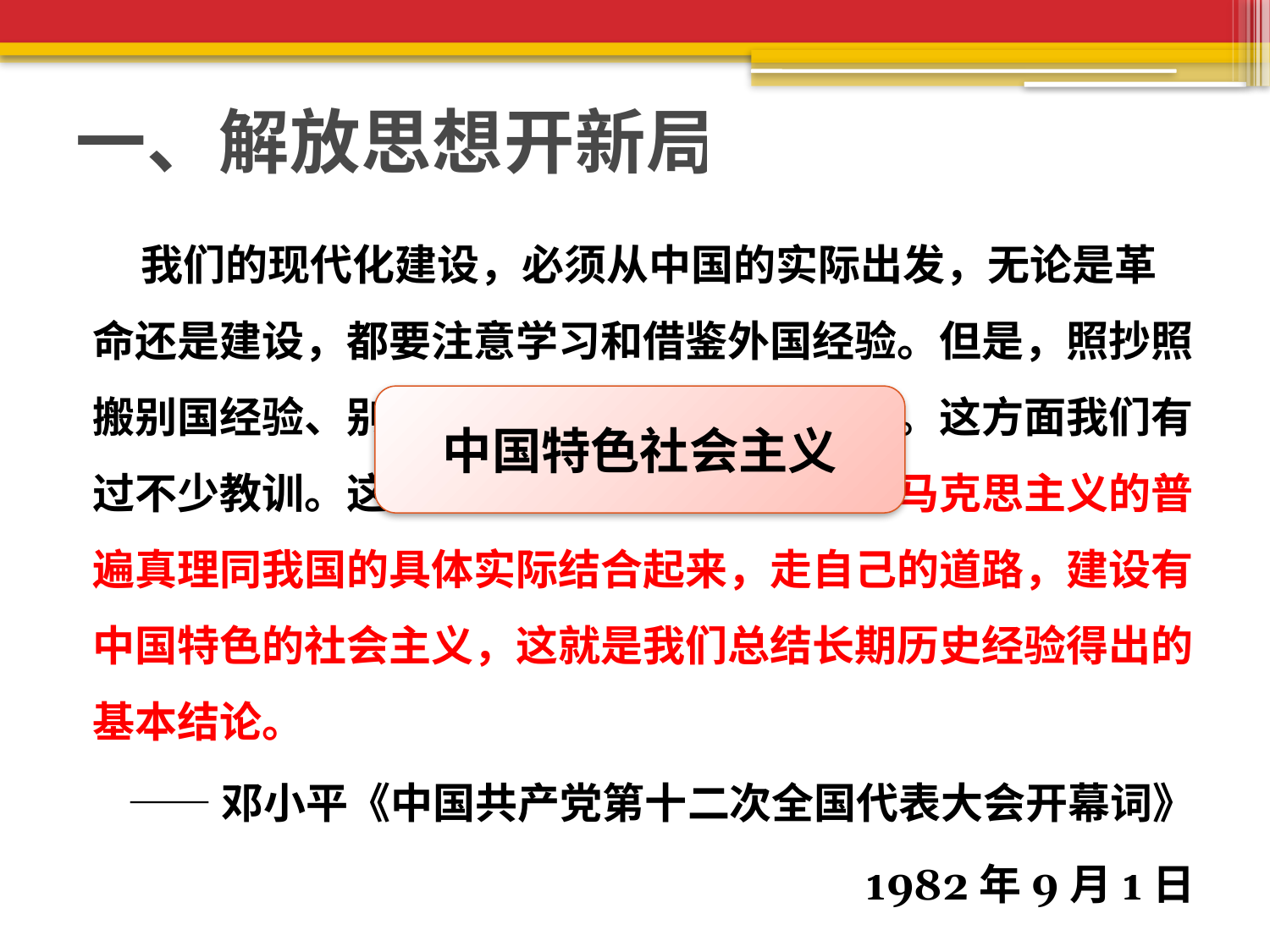

# 一、解放思想开新局
    我们的现代化建设，必须从中国的实际出发，无论是革命还是建设，都要注意学习和借鉴外国经验。但是，照抄照搬别国经验、别国模式，从来不能得到成功。这方面我们有过不少教训。这方面我们有过不少教学。把马克思主义的普遍真理同我国的具体实际结合起来，走自己的道路，建设有中国特色的社会主义，这就是我们总结长期历史经验得出的基本结论。
——邓小平《中国共产党第十二次全国代表大会开幕词》
1982年9月1日
中国特色社会主义